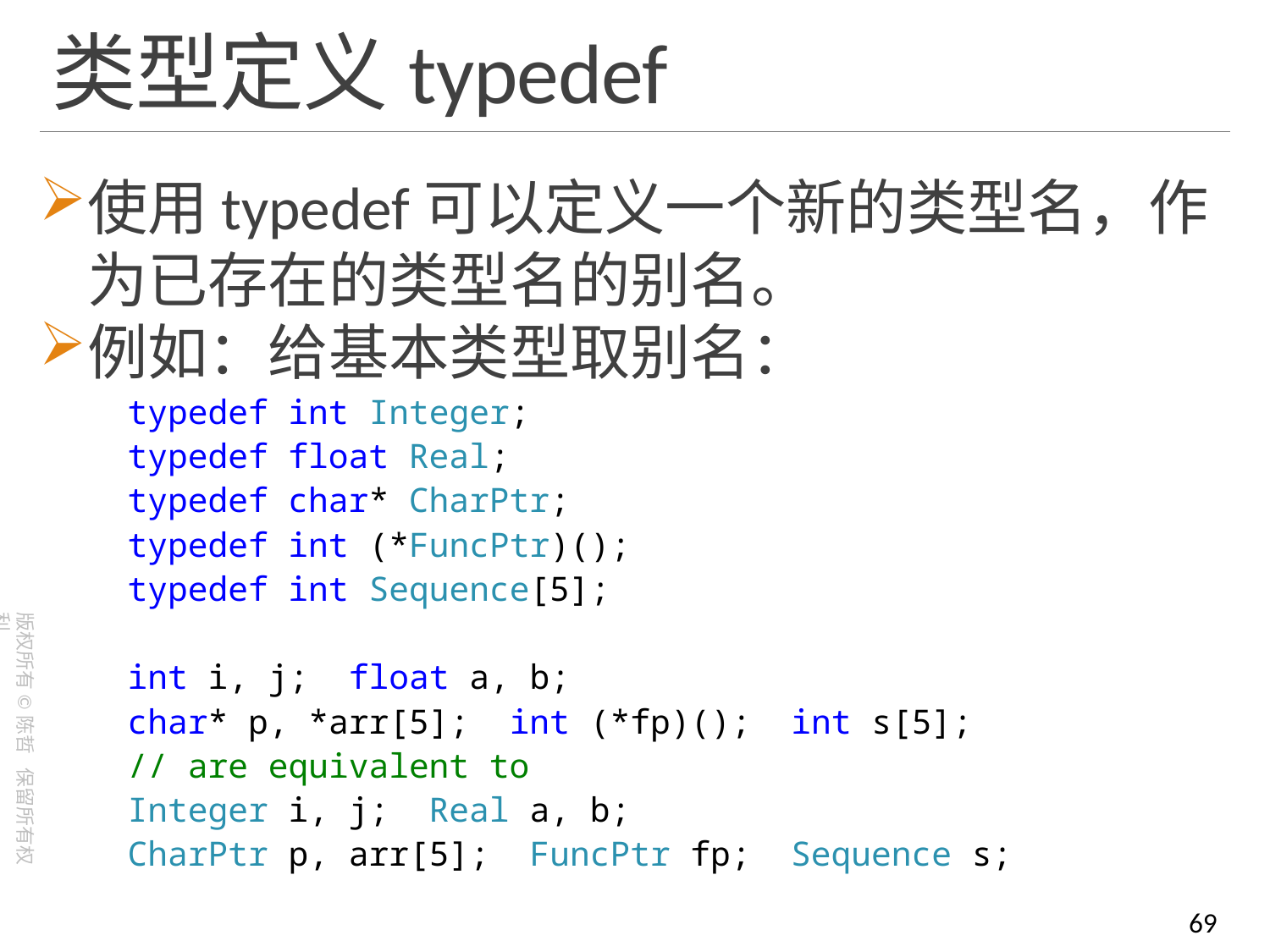

# 类型定义typedef
使用typedef可以定义一个新的类型名，作为已存在的类型名的别名。
例如：给基本类型取别名：
  typedef int Integer;
  typedef float Real;
  typedef char* CharPtr;
  typedef int (*FuncPtr)();
  typedef int Sequence[5];

  int i, j;  float a, b;
  char* p, *arr[5];  int (*fp)();  int s[5];
  // are equivalent to
  Integer i, j;  Real a, b;
  CharPtr p, arr[5];  FuncPtr fp;  Sequence s;
69